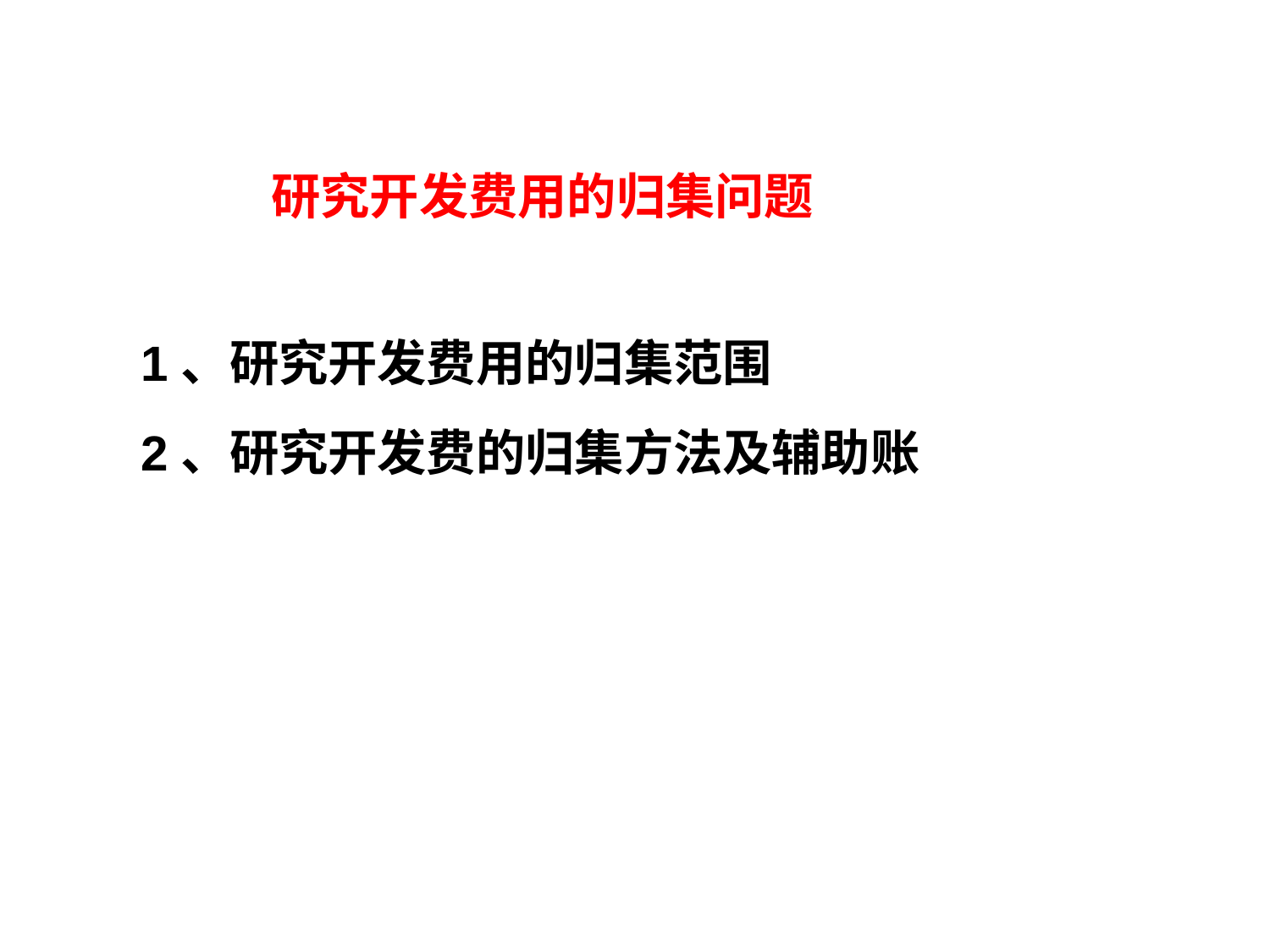

研究开发费用的归集问题
1、研究开发费用的归集范围
2、研究开发费的归集方法及辅助账